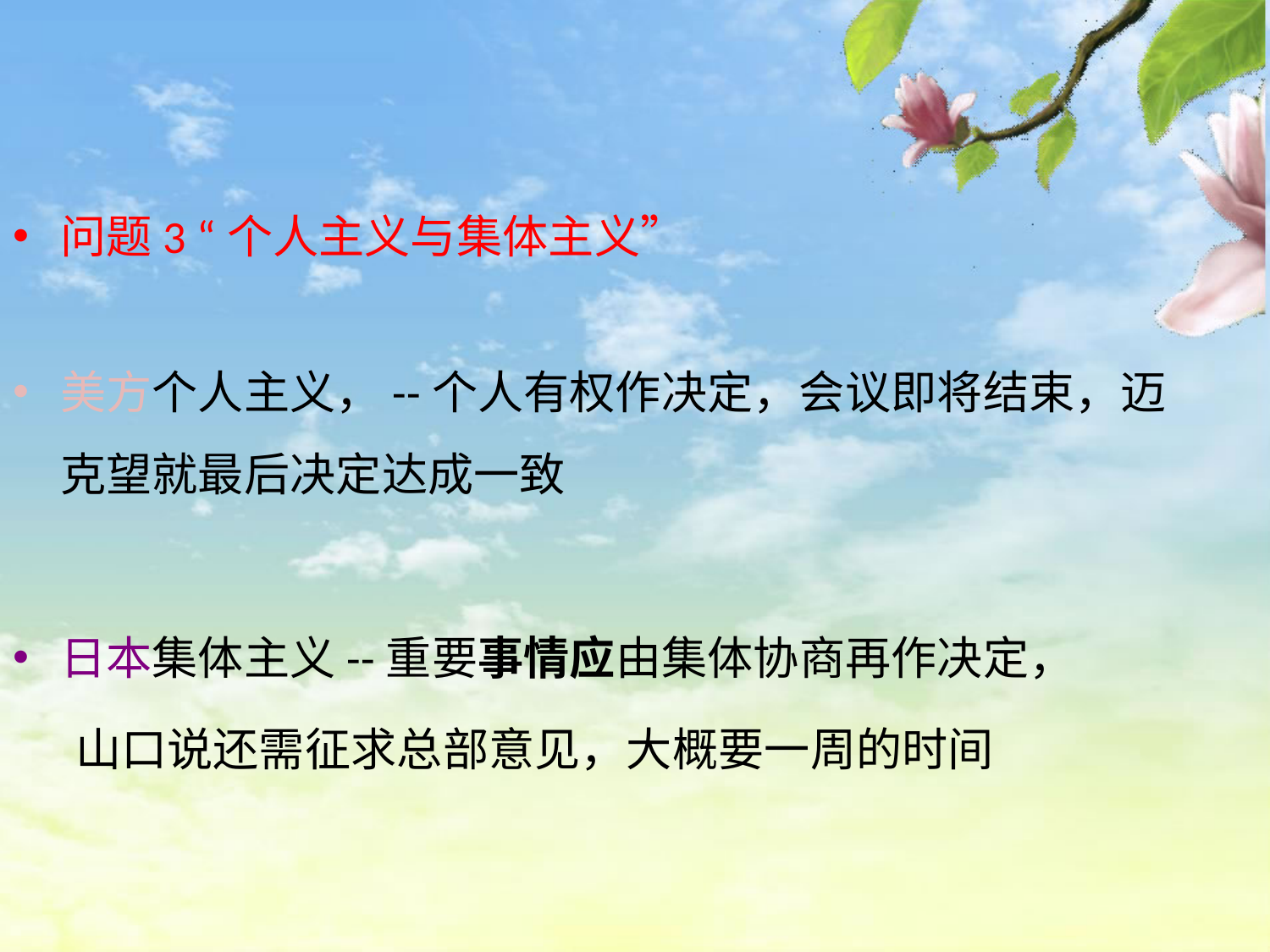

问题3 “个人主义与集体主义”

美方个人主义，--个人有权作决定，会议即将结束，迈克望就最后决定达成一致

日本集体主义--重要事情应由集体协商再作决定，
     山口说还需征求总部意见，大概要一周的时间